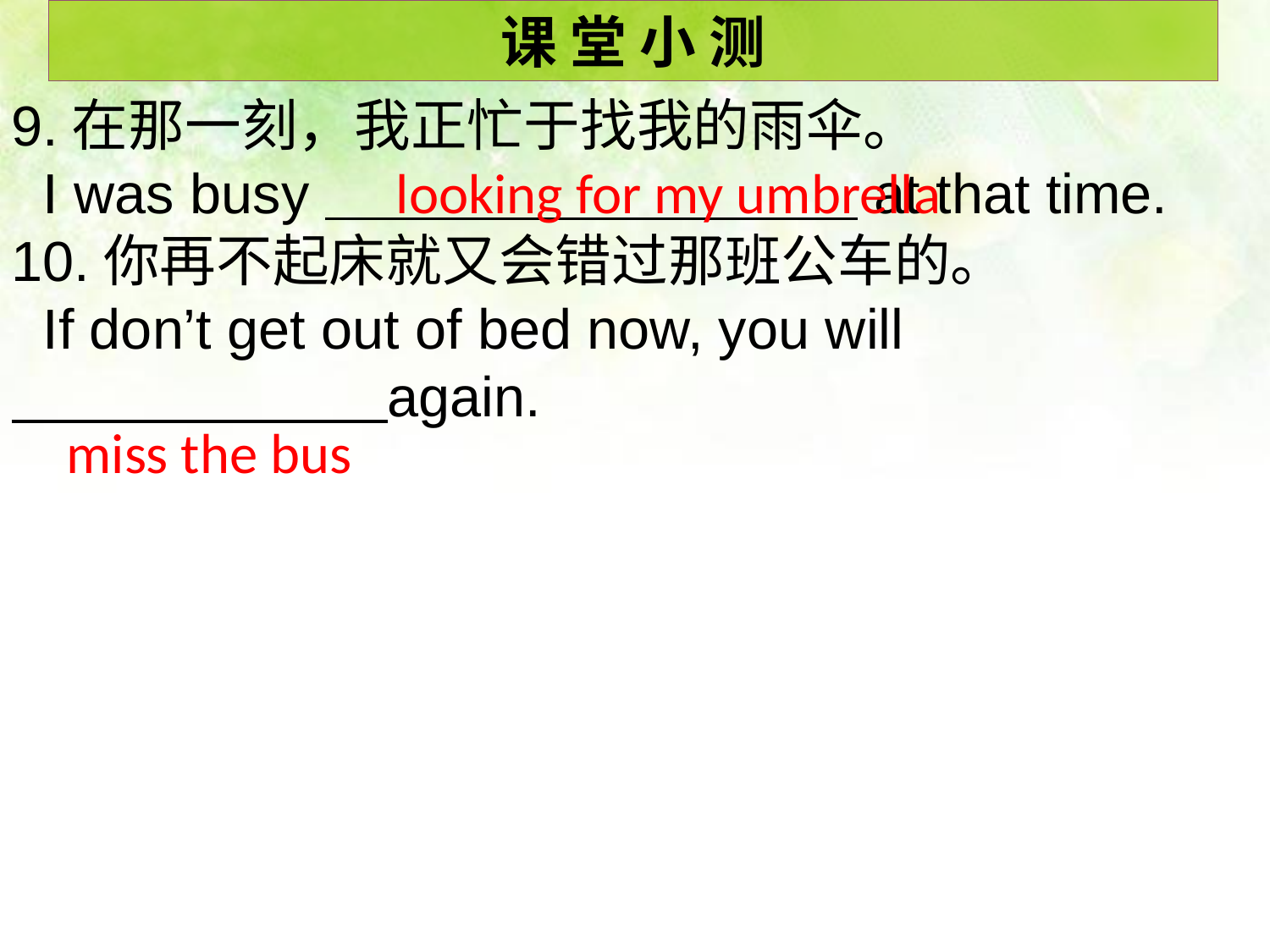

课 堂 小 测
9.在那一刻，我正忙于找我的雨伞。
  I was busy                                    at that time.
10.你再不起床就又会错过那班公车的。
  If don’t get out of bed now, you will
                        again.
looking for my umbrella
miss the bus